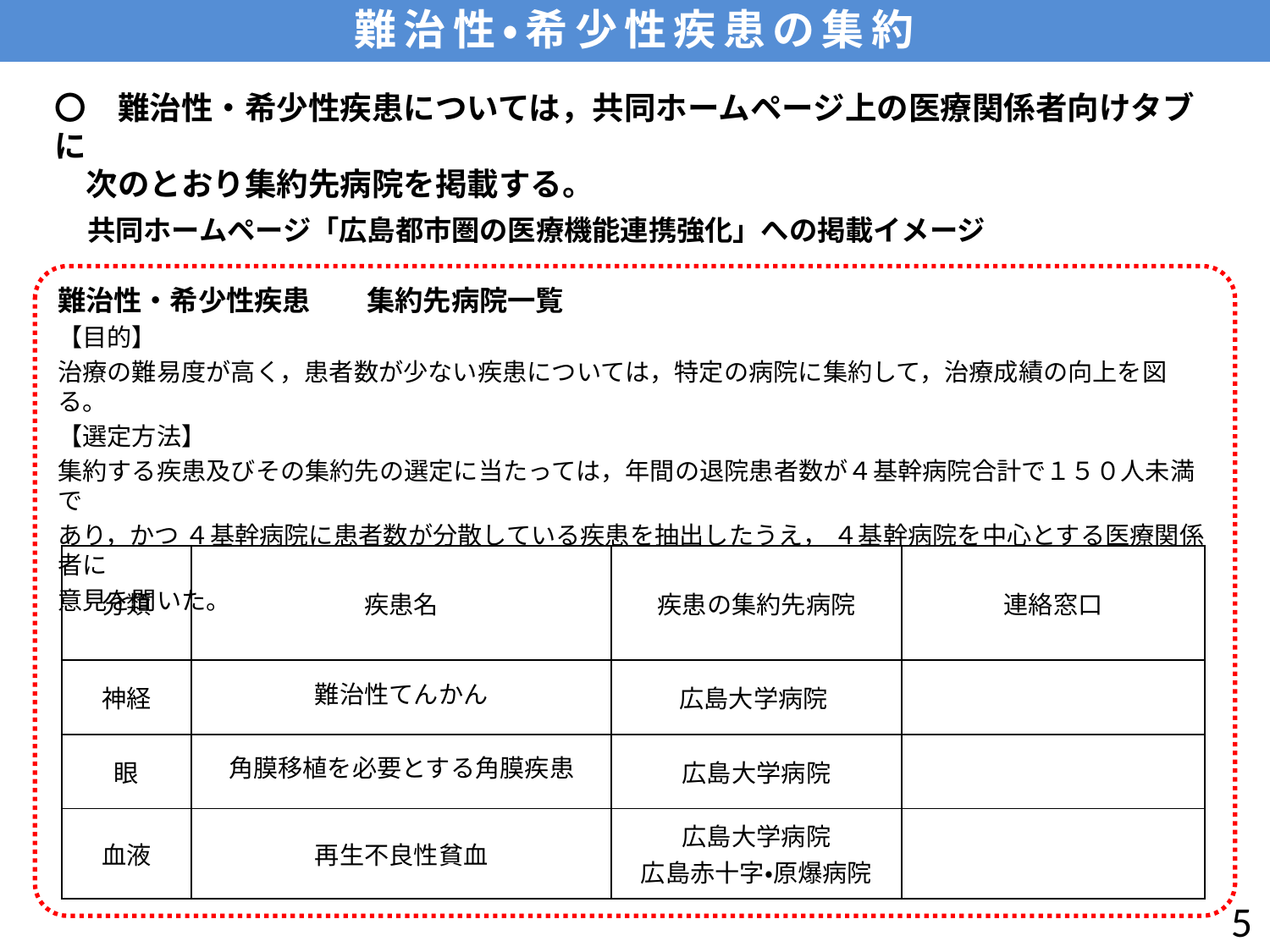

難治性・希少性疾患の集約
〇　難治性・希少性疾患については，共同ホームページ上の医療関係者向けタブに
　次のとおり集約先病院を掲載する。
共同ホームページ「広島都市圏の医療機能連携強化」への掲載イメージ

難治性・希少性疾患　　集約先病院一覧
【目的】
治療の難易度が高く，患者数が少ない疾患については，特定の病院に集約して，治療成績の向上を図る。
【選定方法】
集約する疾患及びその集約先の選定に当たっては，年間の退院患者数が４基幹病院合計で１５０人未満で
あり，かつ ４基幹病院に患者数が分散している疾患を抽出したうえ， ４基幹病院を中心とする医療関係者に
意見を聞いた。

| 分類 | 疾患名 | 疾患の集約先病院 | 連絡窓口 |
| --- | --- | --- | --- |
| 神経 | 難治性てんかん | 広島大学病院 |  |
| 眼 | 角膜移植を必要とする角膜疾患 | 広島大学病院 |  |
| 血液 | 再生不良性貧血 | 広島大学病院 広島赤十字・原爆病院 |  |
5